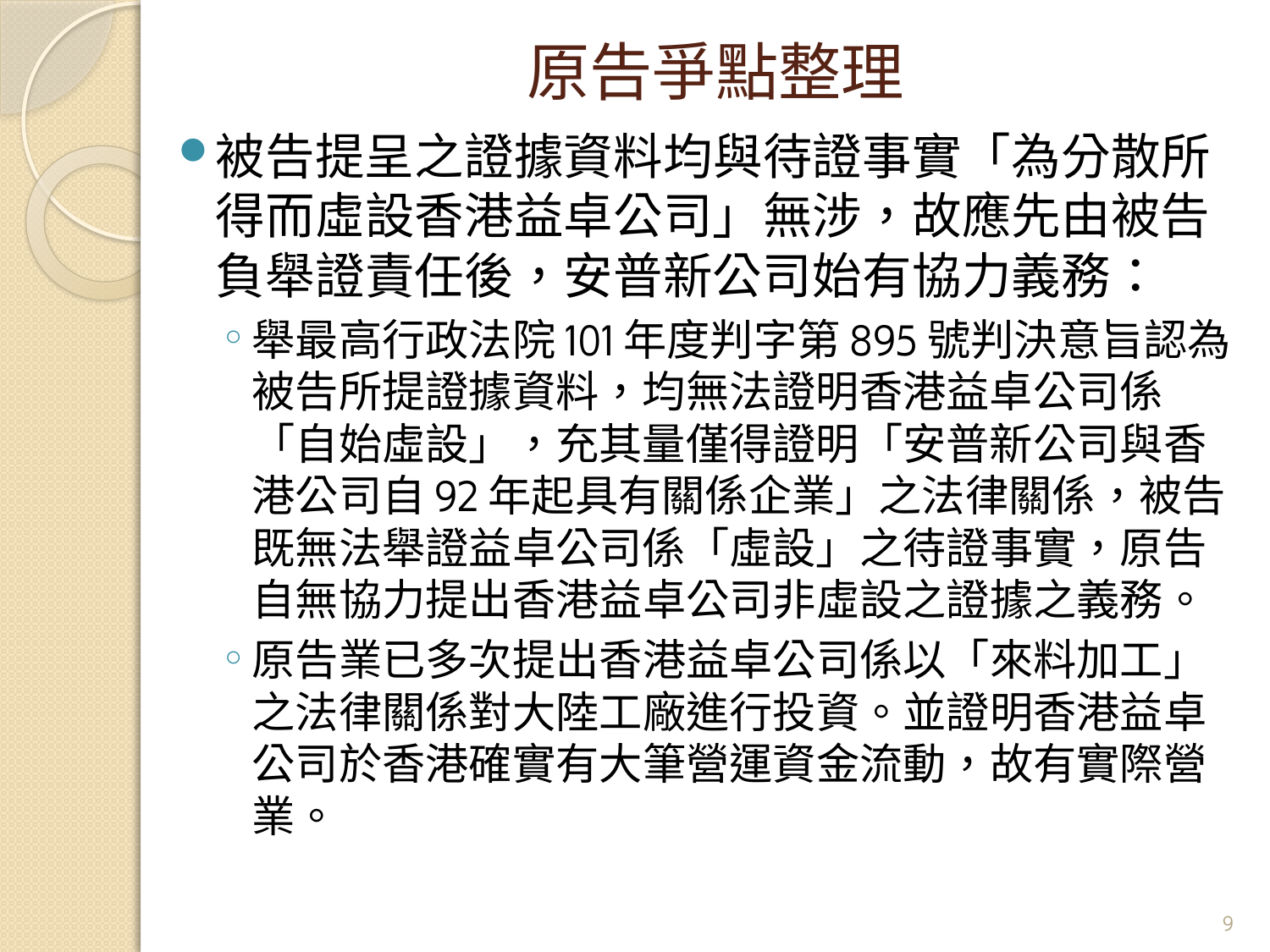

# 原告爭點整理
被告提呈之證據資料均與待證事實「為分散所得而虛設香港益卓公司」無涉，故應先由被告負舉證責任後，安普新公司始有協力義務：
舉最高行政法院101年度判字第895號判決意旨認為被告所提證據資料，均無法證明香港益卓公司係「自始虛設」，充其量僅得證明「安普新公司與香港公司自92年起具有關係企業」之法律關係，被告既無法舉證益卓公司係「虛設」之待證事實，原告自無協力提出香港益卓公司非虛設之證據之義務。
原告業已多次提出香港益卓公司係以「來料加工」之法律關係對大陸工廠進行投資。並證明香港益卓公司於香港確實有大筆營運資金流動，故有實際營業。

9